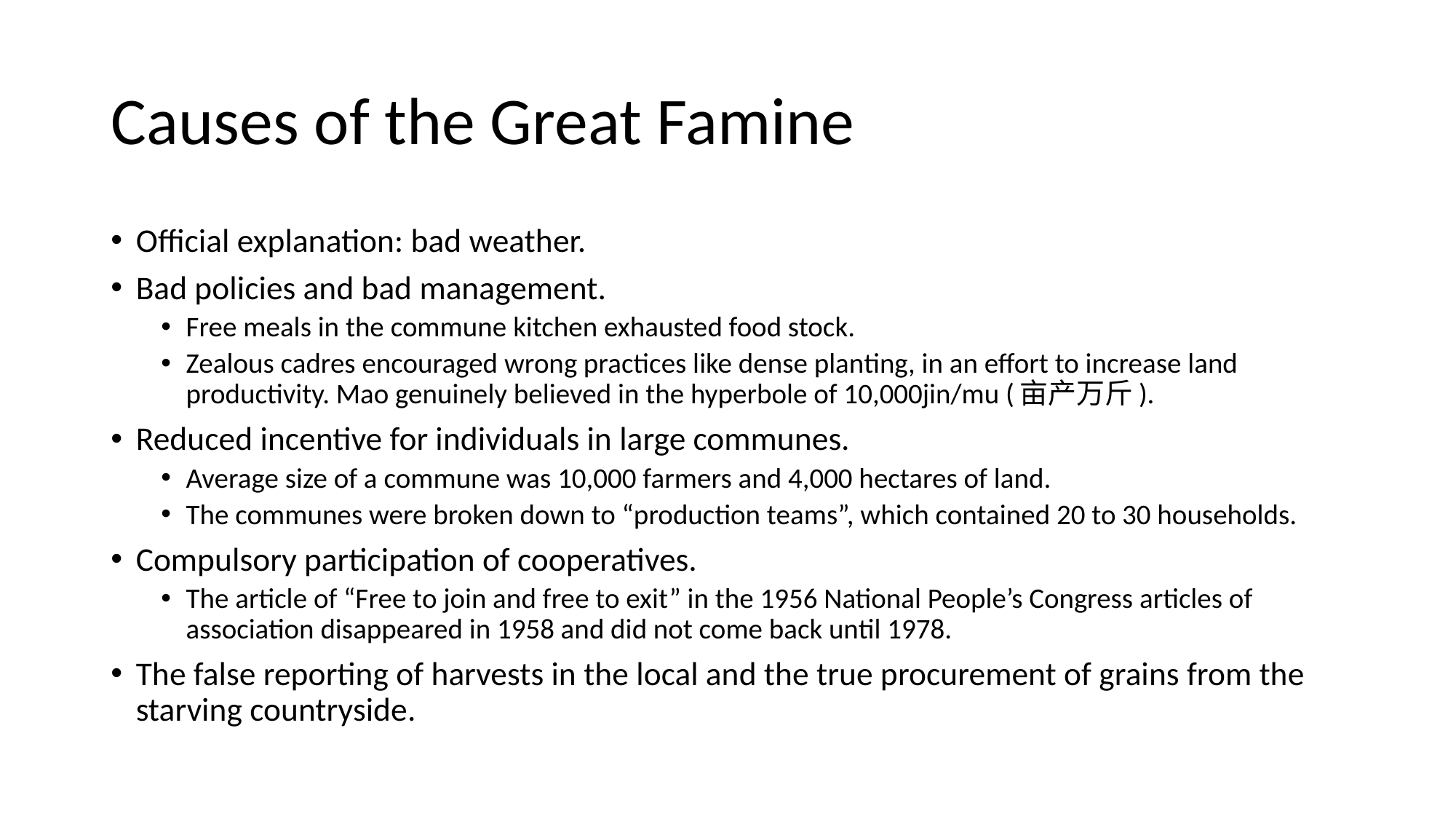

# Causes of the Great Famine
Official explanation: bad weather.
Bad policies and bad management.
Free meals in the commune kitchen exhausted food stock.
Zealous cadres encouraged wrong practices like dense planting, in an effort to increase land productivity. Mao genuinely believed in the hyperbole of 10,000jin/mu (亩产万斤).
Reduced incentive for individuals in large communes.
Average size of a commune was 10,000 farmers and 4,000 hectares of land.
The communes were broken down to “production teams”, which contained 20 to 30 households.
Compulsory participation of cooperatives.
The article of “Free to join and free to exit” in the 1956 National People’s Congress articles of association disappeared in 1958 and did not come back until 1978.
The false reporting of harvests in the local and the true procurement of grains from the starving countryside.